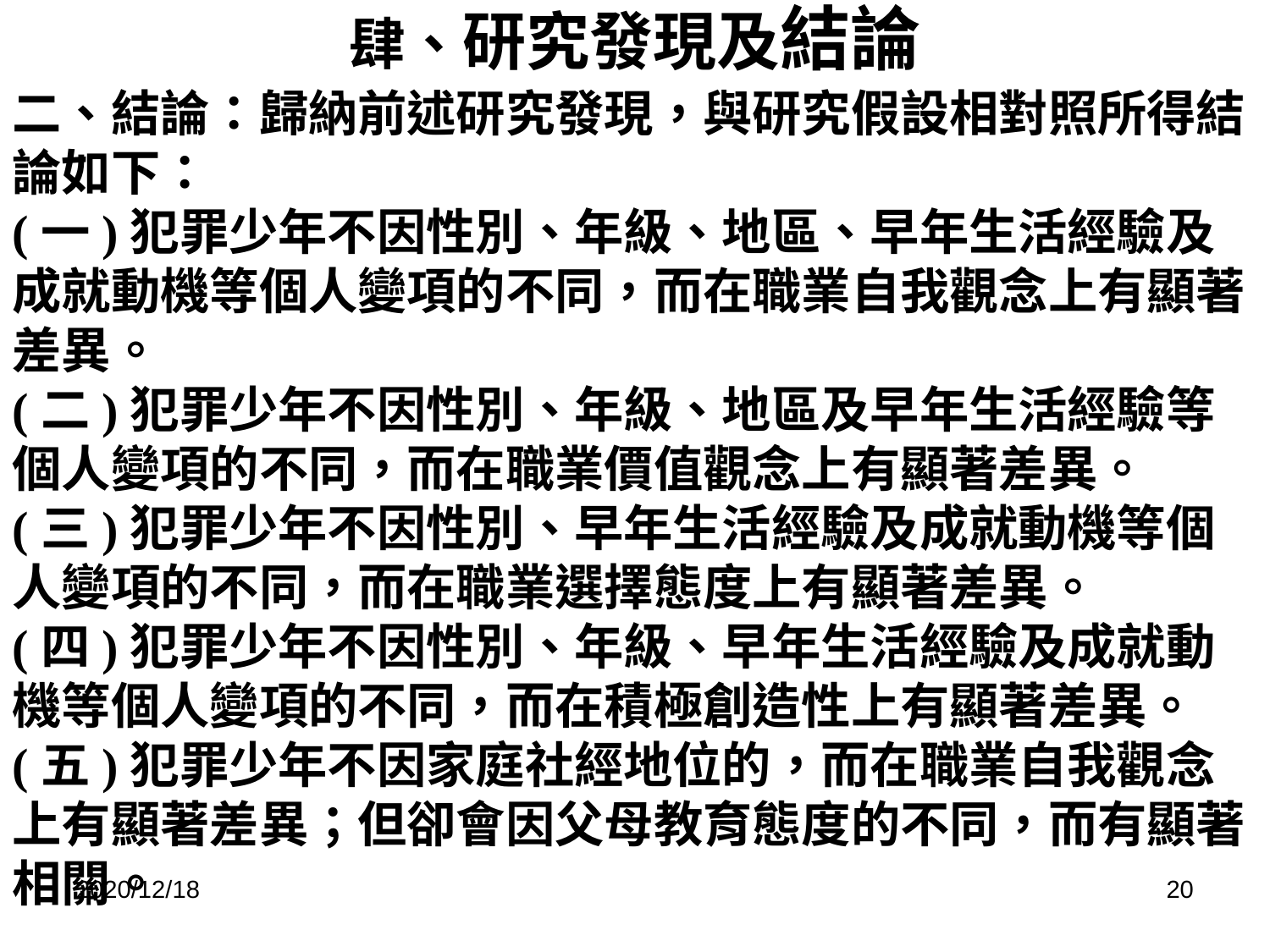

# 肆、研究發現及結論
二、結論：歸納前述研究發現，與研究假設相對照所得結論如下：
(一)犯罪少年不因性別、年級、地區、早年生活經驗及成就動機等個人變項的不同，而在職業自我觀念上有顯著差異。
(二)犯罪少年不因性別、年級、地區及早年生活經驗等個人變項的不同，而在職業價值觀念上有顯著差異。
(三)犯罪少年不因性別、早年生活經驗及成就動機等個人變項的不同，而在職業選擇態度上有顯著差異。
(四)犯罪少年不因性別、年級、早年生活經驗及成就動機等個人變項的不同，而在積極創造性上有顯著差異。
(五)犯罪少年不因家庭社經地位的，而在職業自我觀念上有顯著差異；但卻會因父母教育態度的不同，而有顯著相關。
2020/12/18
20